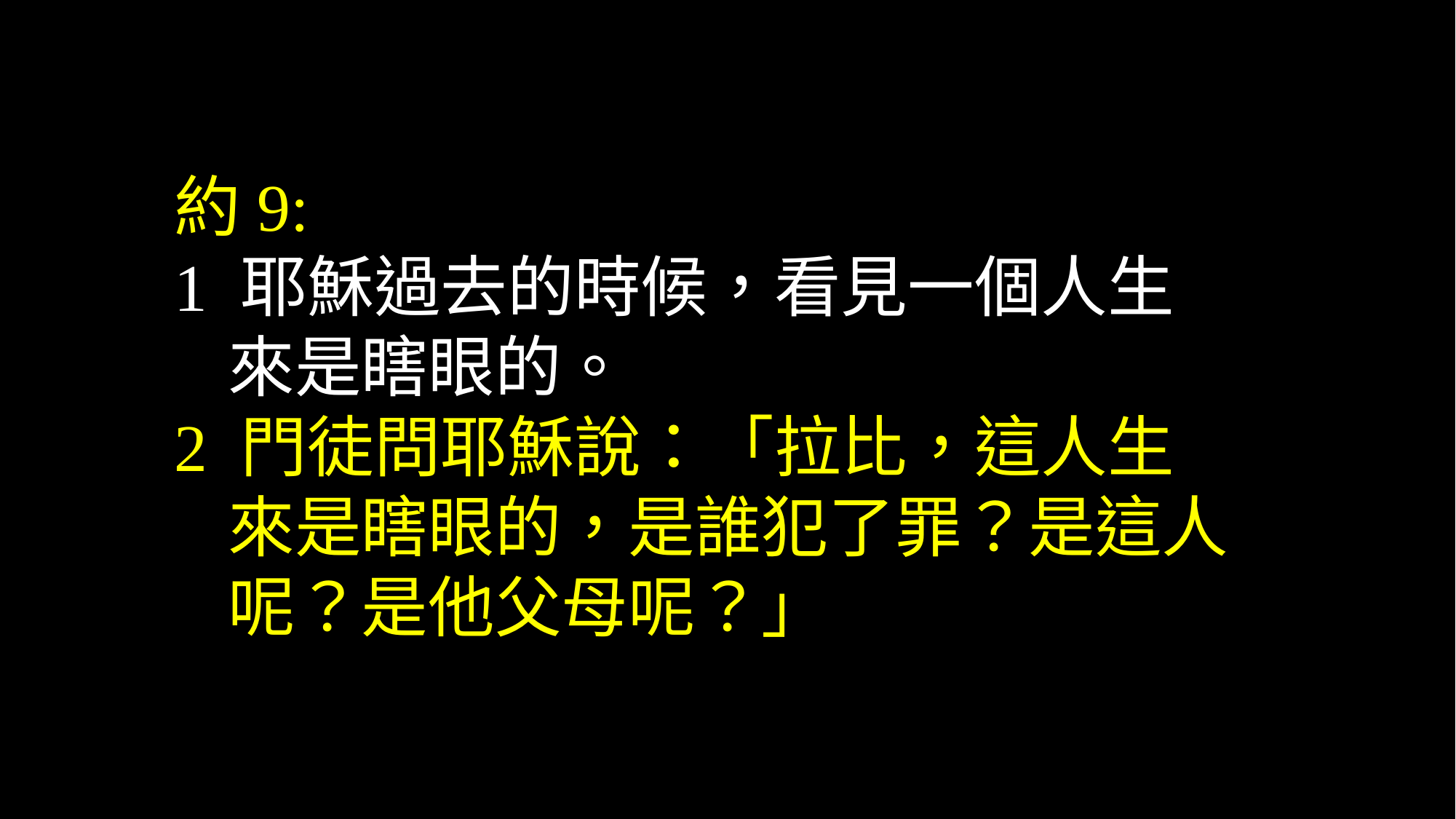

約9:
1 耶穌過去的時候，看見一個人生來是瞎眼的。
2 門徒問耶穌說：「拉比，這人生來是瞎眼的，是誰犯了罪？是這人呢？是他父母呢？」